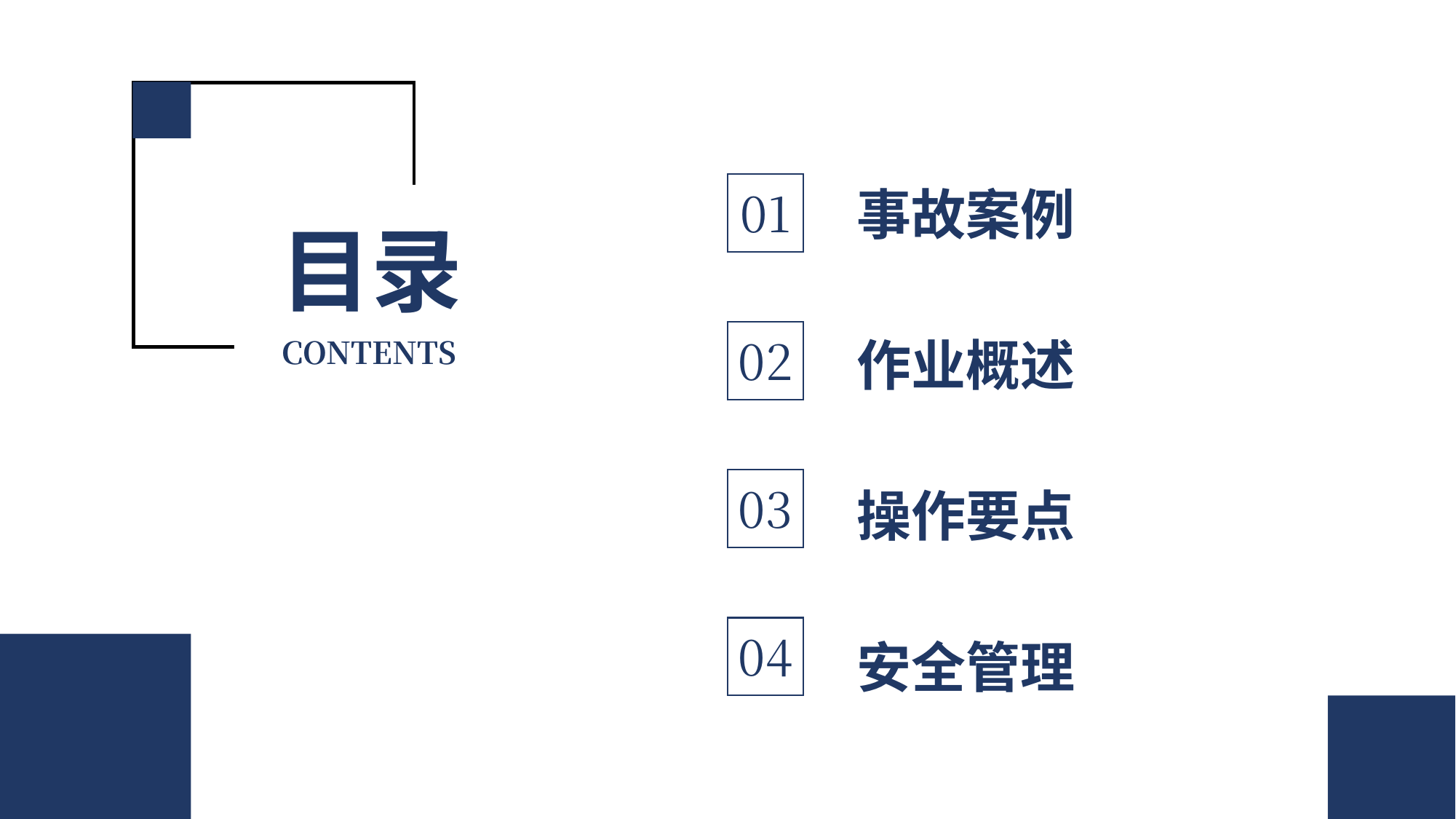

目录

01
事故案例

02
作业概述
CONTENTS
03
操作要点
04
安全管理